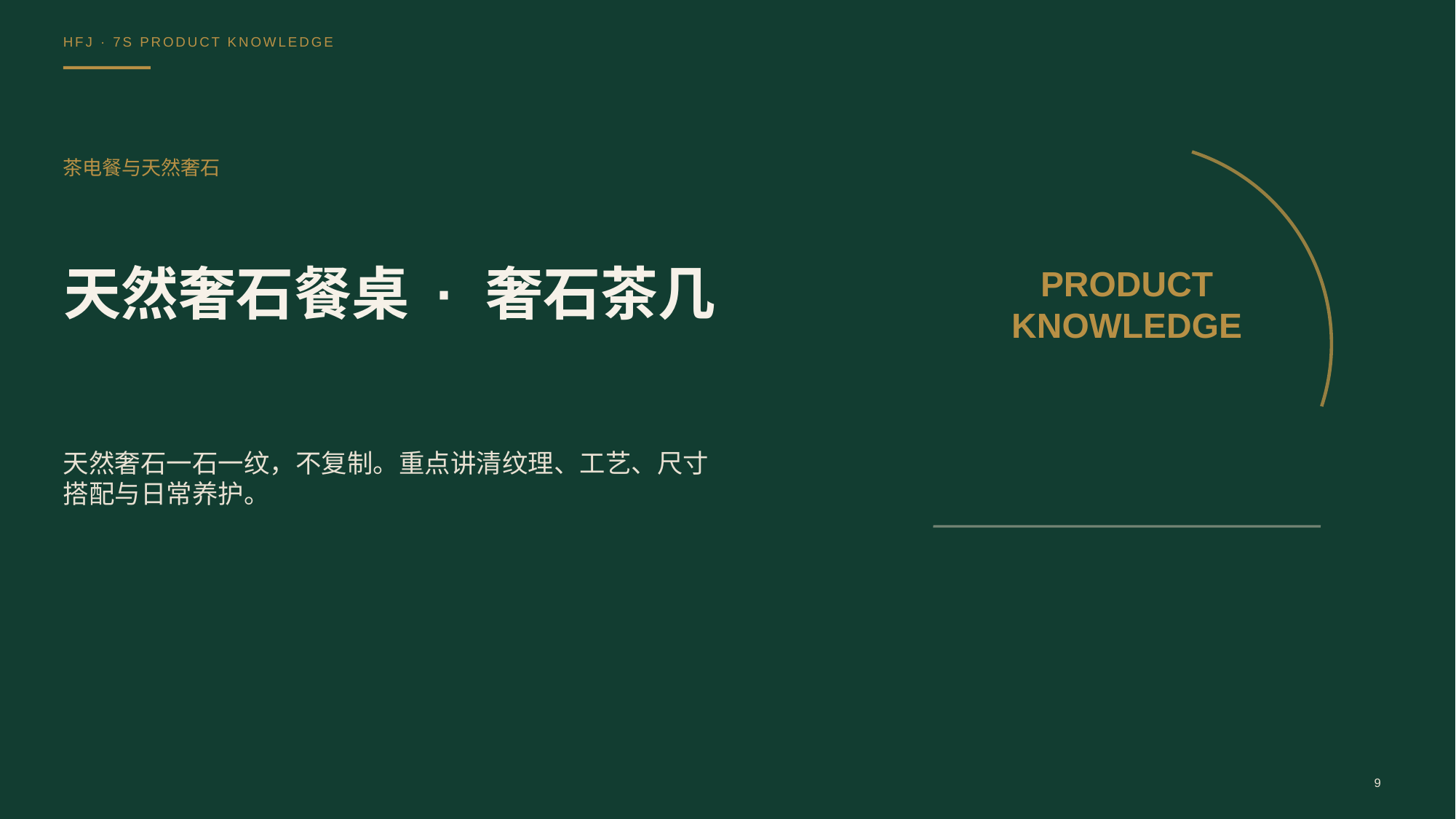

茶电餐与天然奢石
天然奢石餐桌 · 奢石茶几
PRODUCT
KNOWLEDGE
天然奢石一石一纹，不复制。重点讲清纹理、工艺、尺寸搭配与日常养护。

9